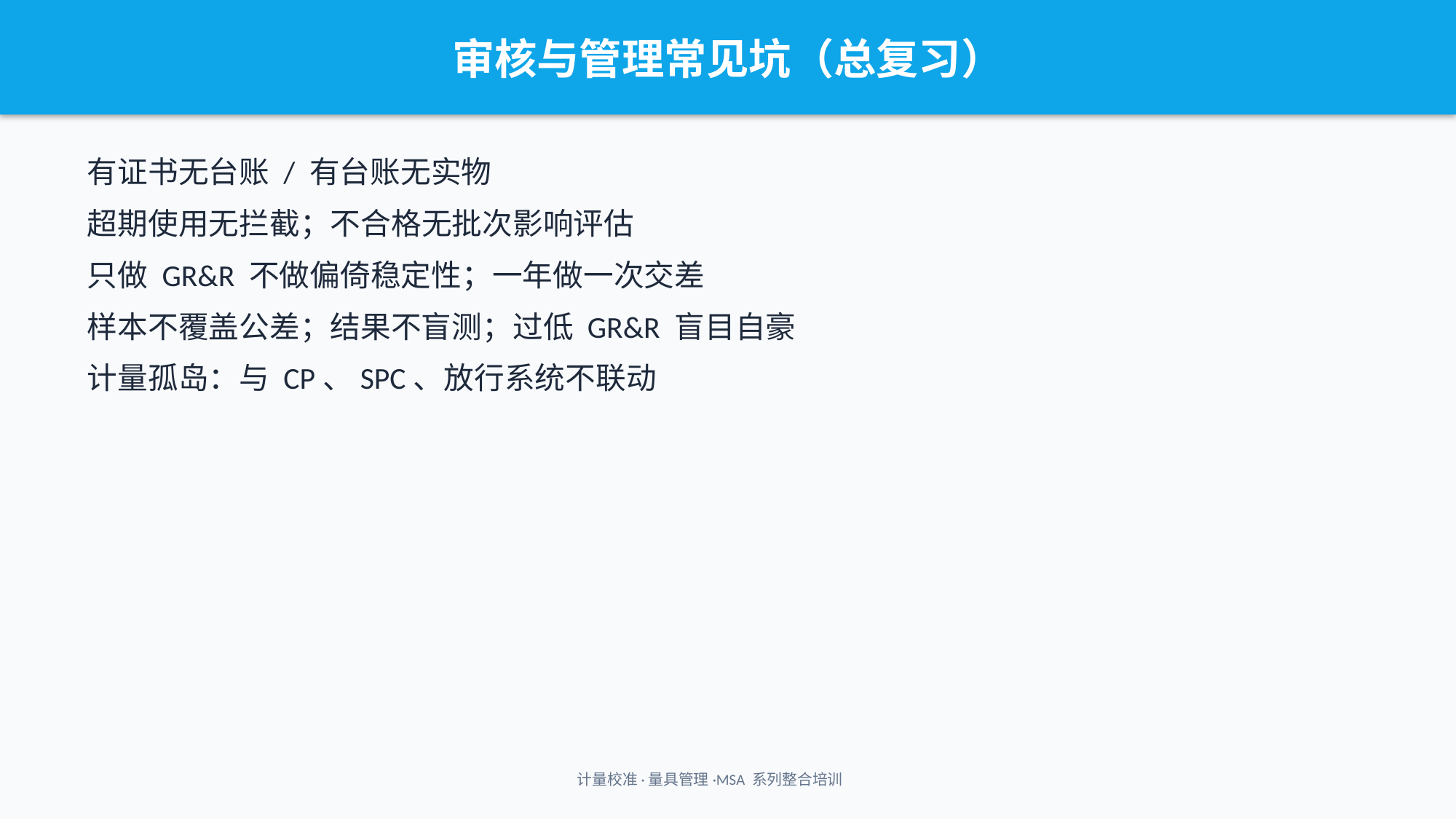

审核与管理常见坑（总复习）
有证书无台账 / 有台账无实物
超期使用无拦截；不合格无批次影响评估
只做 GR&R 不做偏倚稳定性；一年做一次交差
样本不覆盖公差；结果不盲测；过低 GR&R 盲目自豪
计量孤岛：与 CP、SPC、放行系统不联动
计量校准·量具管理·MSA 系列整合培训